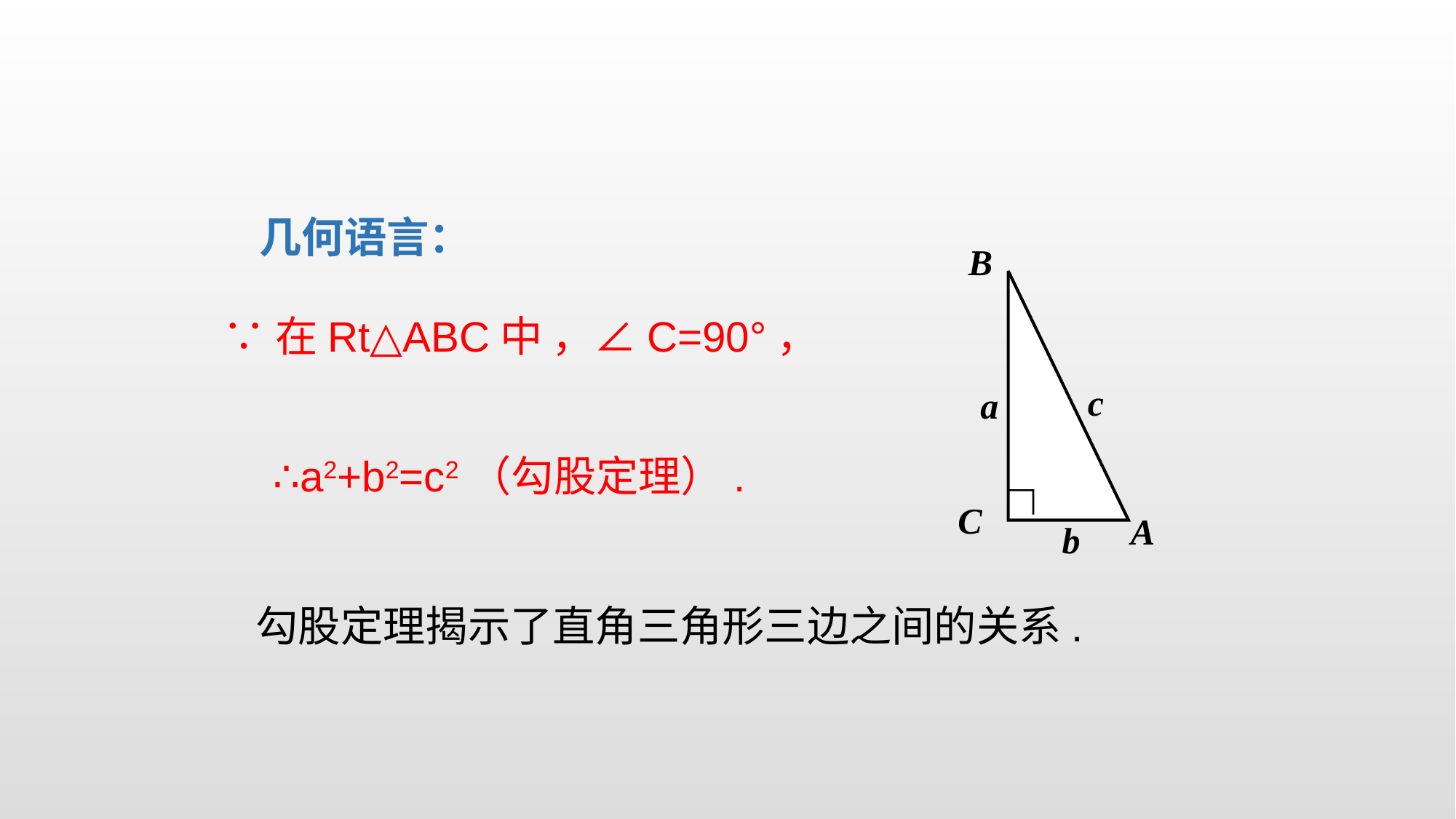

几何语言：
B

C
A
c
a
∟
b
∵在Rt△ABC中 ，∠C=90°，
∴a2+b2=c2（勾股定理）.
勾股定理揭示了直角三角形三边之间的关系.